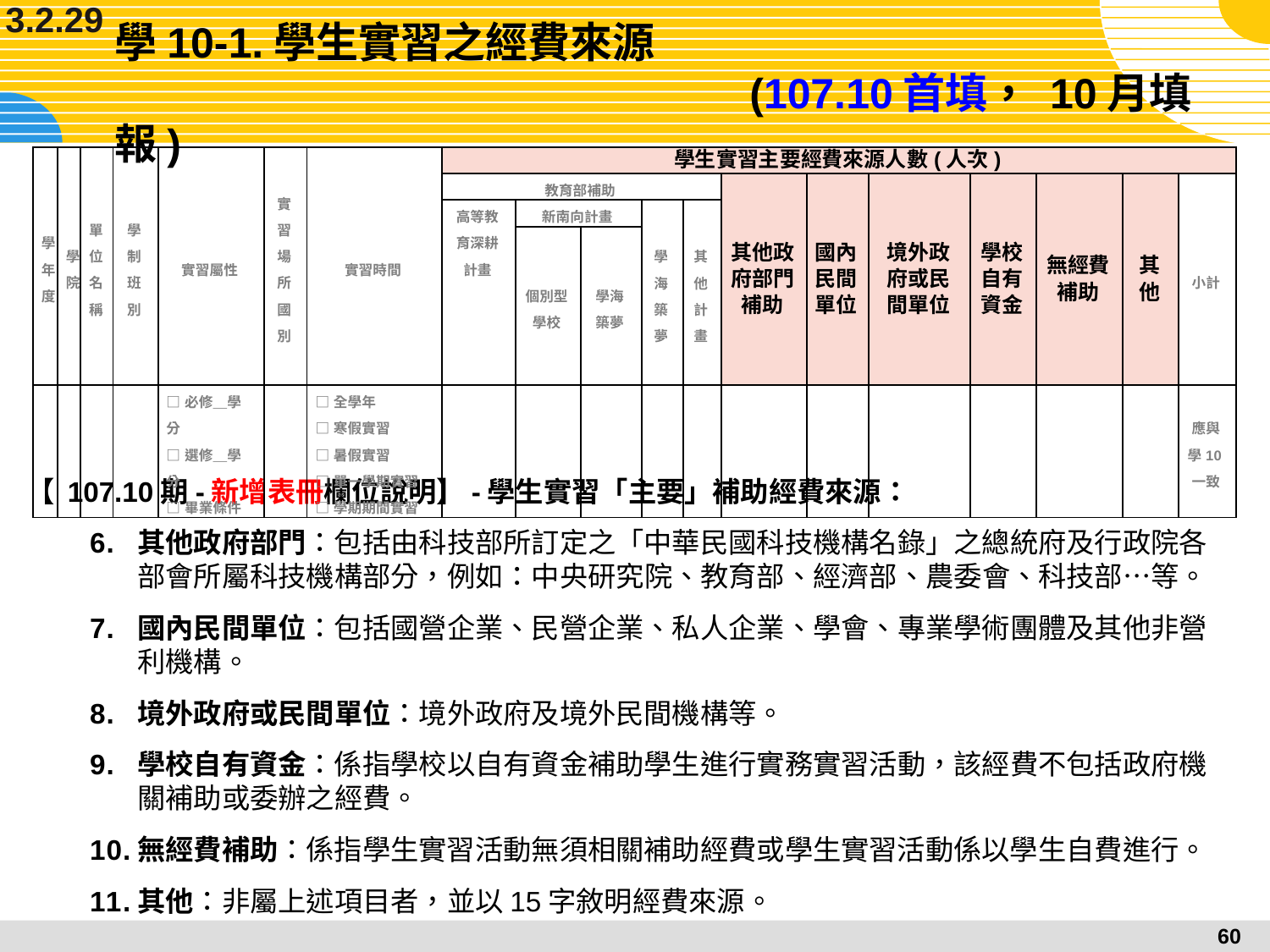

3.2.29
# 學10-1.學生實習之經費來源									(107.10首填， 10月填報)
| 學年度 | 學院 | 單位名稱 | 學制班別 | 實習屬性 | 實習場所國別 | 實習時間 | 學生實習主要經費來源人數(人次) |  |  |  |  |  |  |  |  |  |  |  |
| --- | --- | --- | --- | --- | --- | --- | --- | --- | --- | --- | --- | --- | --- | --- | --- | --- | --- | --- |
|  |  |  |  |  |  |  | 教育部補助 |  |  |  |  | 其他政府部門補助 | 國內民間單位 | 境外政府或民間單位 | 學校自有資金 | 無經費補助 | 其他 | 小計 |
|  |  |  |  |  |  |  | 高等教育深耕計畫 | 新南向計畫 |  | 學海築夢 | 其他計畫 |  |  |  |  |  |  |  |
|  |  |  |  |  |  |  |  | 個別型學校 | 學海築夢 |  |  |  |  |  |  |  |  |  |
|  |  |  |  | □必修＿學分 □選修＿學分 □畢業條件 |  | □全學年 □寒假實習 □暑假實習 □單一學期實習 □學期期間實習 |  |  |  |  |  |  |  |  |  |  |  | 應與學10一致 |
【 107.10期-新增表冊欄位說明】-學生實習「主要」補助經費來源：
其他政府部門：包括由科技部所訂定之「中華民國科技機構名錄」之總統府及行政院各部會所屬科技機構部分，例如：中央研究院、教育部、經濟部、農委會、科技部…等。
國內民間單位：包括國營企業、民營企業、私人企業、學會、專業學術團體及其他非營利機構。
境外政府或民間單位：境外政府及境外民間機構等。
學校自有資金：係指學校以自有資金補助學生進行實務實習活動，該經費不包括政府機關補助或委辦之經費。
無經費補助：係指學生實習活動無須相關補助經費或學生實習活動係以學生自費進行。
其他：非屬上述項目者，並以15字敘明經費來源。